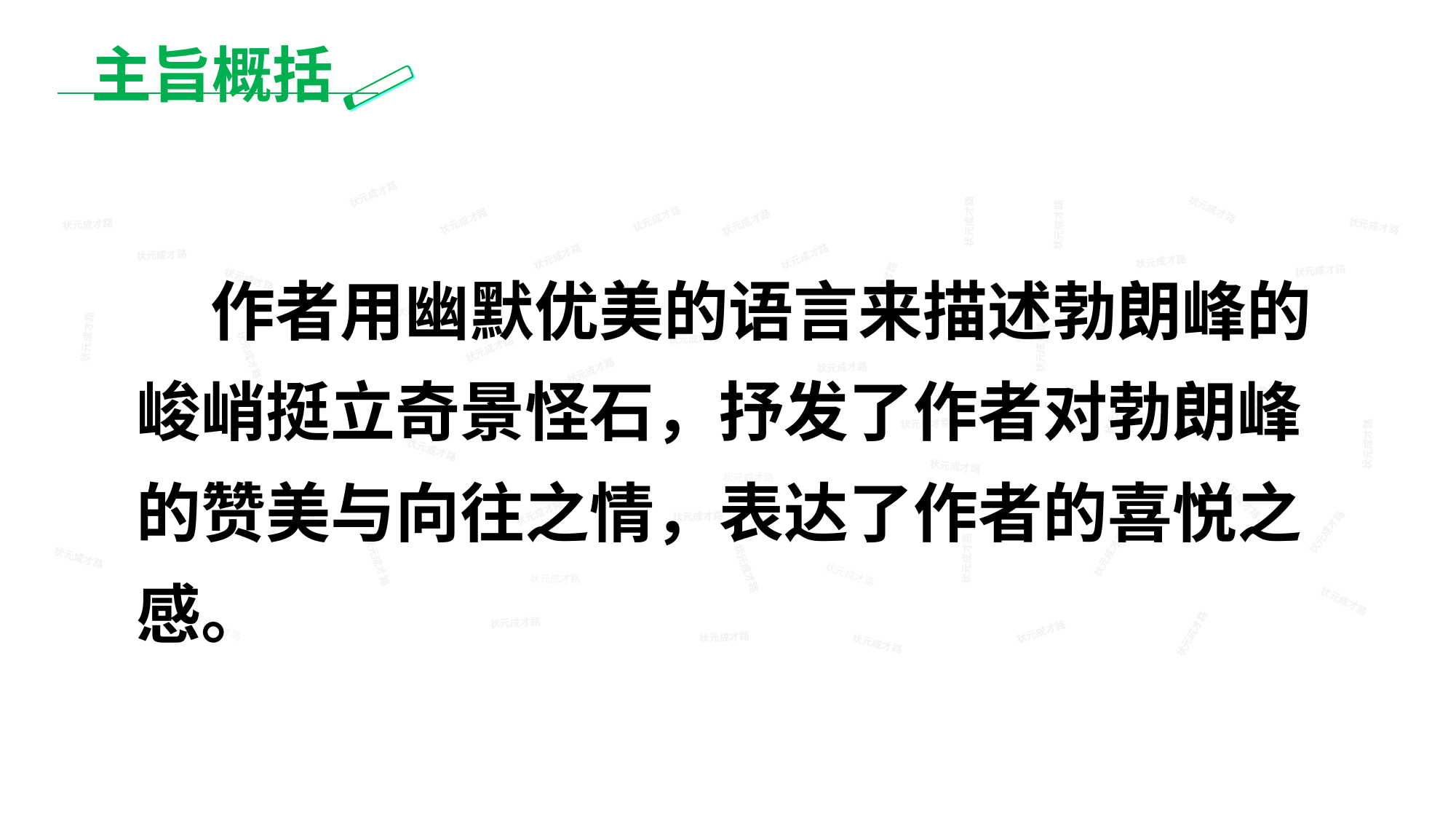

主旨概括

状元成才路
状元成才路
状元成才路
状元成才路
状元成才路
状元成才路
状元成才路
状元成才路
状元成才路
状元成才路
    作者用幽默优美的语言来描述勃朗峰的峻峭挺立奇景怪石，抒发了作者对勃朗峰的赞美与向往之情，表达了作者的喜悦之感。
状元成才路
状元成才路
状元成才路
状元成才路
状元成才路
状元成才路
状元成才路
状元成才路
状元成才路
状元成才路
状元成才路
状元成才路
状元成才路
状元成才路
状元成才路
状元成才路
状元成才路
状元成才路
状元成才路
状元成才路
状元成才路
状元成才路
状元成才路
状元成才路
状元成才路
状元成才路
状元成才路
状元成才路
状元成才路
状元成才路
状元成才路
状元成才路
状元成才路
状元成才路
状元成才路
状元成才路
状元成才路
状元成才路
状元成才路
状元成才路
状元成才路
状元成才路
状元成才路
状元成才路
状元成才路
状元成才路
状元成才路
状元成才路
状元成才路
状元成才路
状元成才路
状元成才路
状元成才路
状元成才路
状元成才路
状元成才路
状元成才路
状元成才路
状元成才路
状元成才路
状元成才路
状元成才路
状元成才路
状元成才路
状元成才路
状元成才路
状元成才路
状元成才路
状元成才路
状元成才路
状元成才路
状元成才路
状元成才路
状元成才路
状元成才路
状元成才路
状元成才路
状元成才路
状元成才路
状元成才路
状元成才路
状元成才路
状元成才路
状元成才路
状元成才路
状元成才路
状元成才路
状元成才路
状元成才路
状元成才路